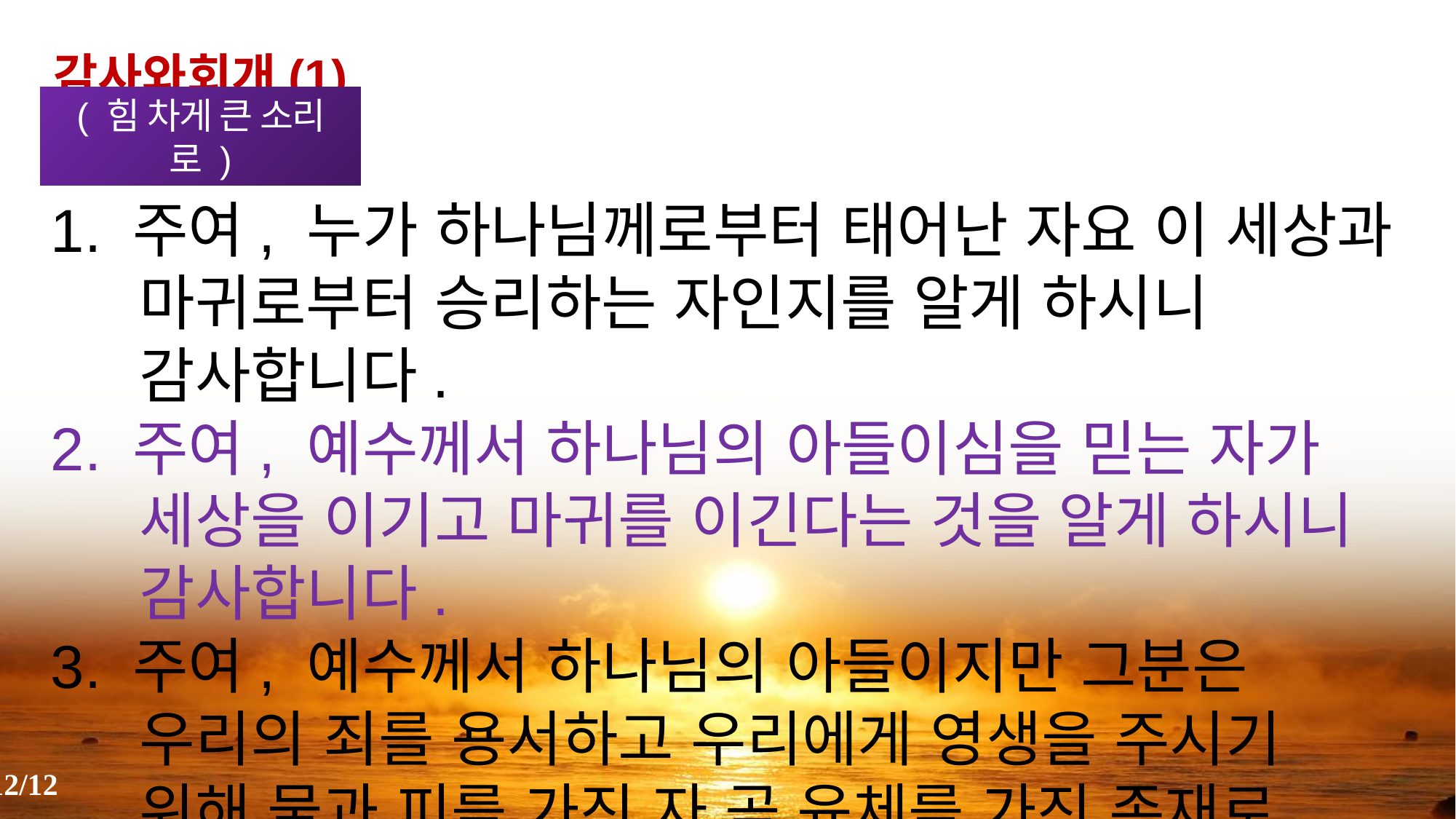

감사와회개(1)

( 힘 차게 큰 소리로 )
1. 주여, 누가 하나님께로부터 태어난 자요 이 세상과 마귀로부터 승리하는 자인지를 알게 하시니 감사합니다.
2. 주여, 예수께서 하나님의 아들이심을 믿는 자가 세상을 이기고 마귀를 이긴다는 것을 알게 하시니 감사합니다.
3. 주여, 예수께서 하나님의 아들이지만 그분은 우리의 죄를 용서하고 우리에게 영생을 주시기 위해 물과 피를 가진 자 곧 육체를 가진 존재로 오셨다는 것을 알게 하시니 감사합니다.